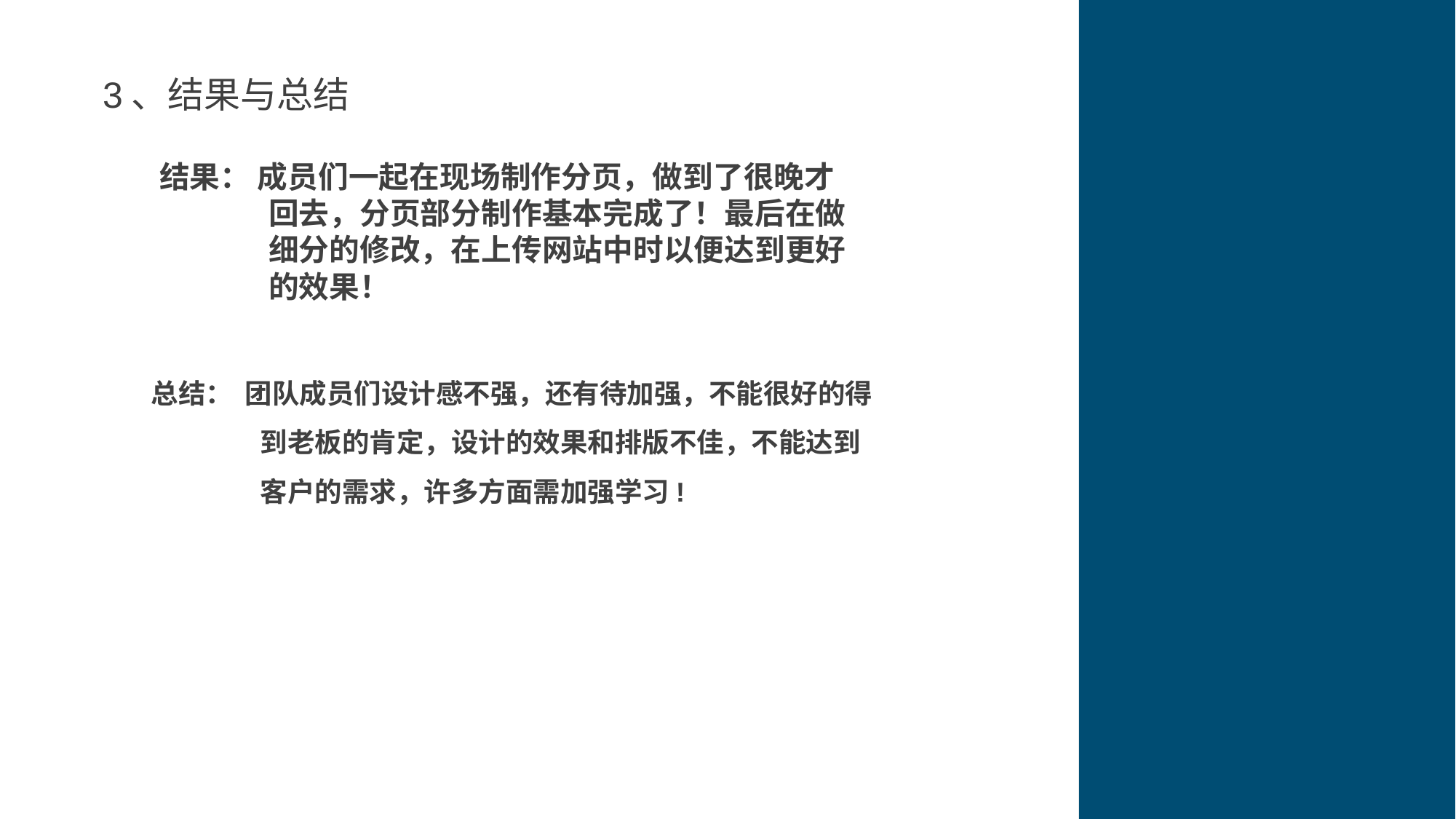

3、结果与总结
结果： 成员们一起在现场制作分页，做到了很晚才	回去，分页部分制作基本完成了！最后在做    	细分的修改，在上传网站中时以便达到更好	的效果！
总结：  团队成员们设计感不强，还有待加强，不能很好的得	到老板的肯定，设计的效果和排版不佳，不能达到	客户的需求，许多方面需加强学习!